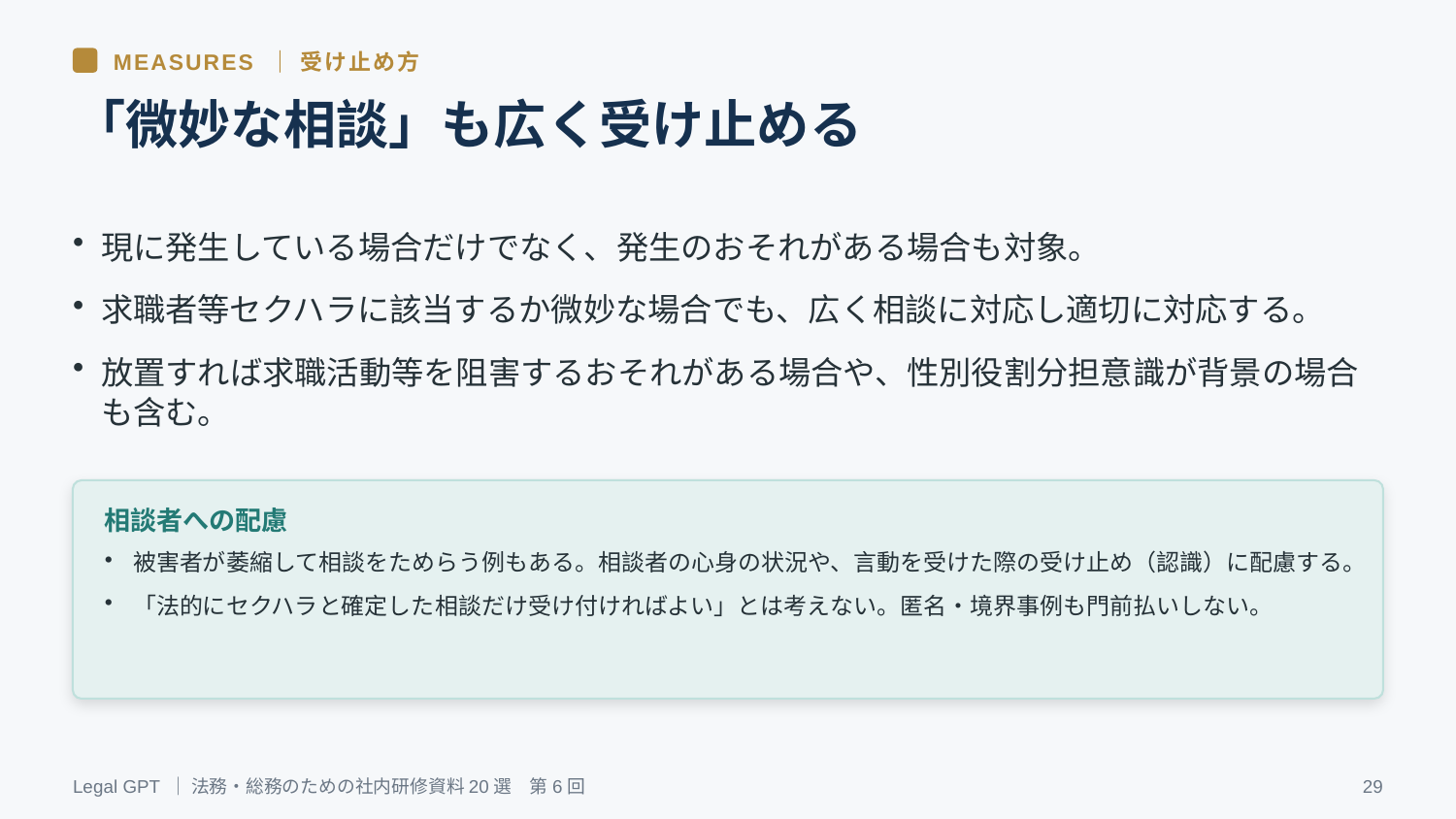

MEASURES ｜ 受け止め方

「微妙な相談」も広く受け止める
現に発生している場合だけでなく、発生のおそれがある場合も対象。
求職者等セクハラに該当するか微妙な場合でも、広く相談に対応し適切に対応する。
放置すれば求職活動等を阻害するおそれがある場合や、性別役割分担意識が背景の場合も含む。

相談者への配慮
被害者が萎縮して相談をためらう例もある。相談者の心身の状況や、言動を受けた際の受け止め（認識）に配慮する。
「法的にセクハラと確定した相談だけ受け付ければよい」とは考えない。匿名・境界事例も門前払いしない。
Legal GPT ｜ 法務・総務のための社内研修資料20選　第6回
29